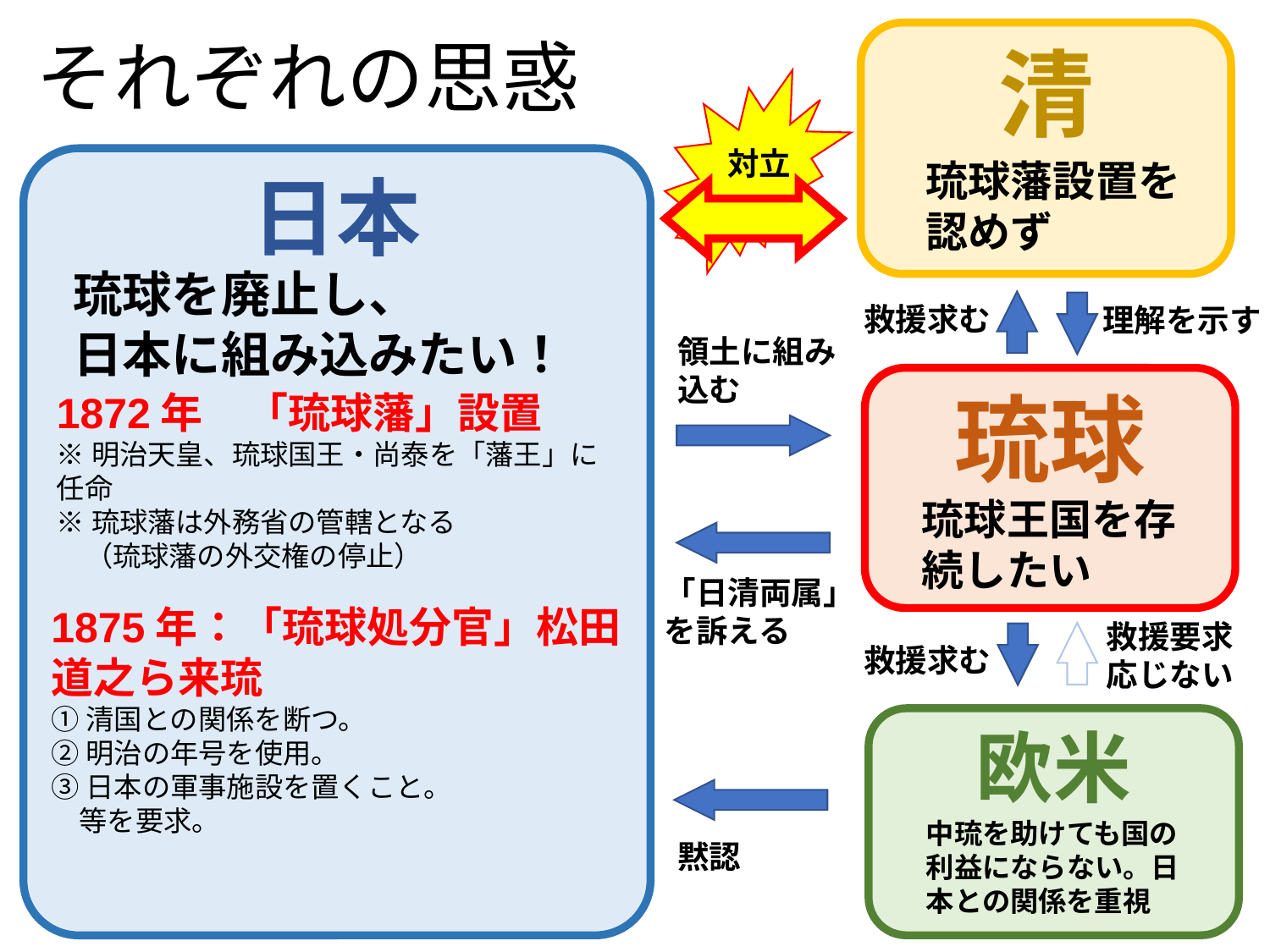

清
# それぞれの思惑

対立

琉球藩設置を認めず
日本
琉球を廃止し、
日本に組み込みたい！
救援求む

理解を示す

領土に組み込む

琉球
1872年　「琉球藩」設置
※明治天皇、琉球国王・尚泰を「藩王」に任命
※琉球藩は外務省の管轄となる
　（琉球藩の外交権の停止）
琉球王国を存続したい

「日清両属」を訴える
1875年：「琉球処分官」松田道之ら来琉
①清国との関係を断つ。
②明治の年号を使用。
③日本の軍事施設を置くこと。
　等を要求。
救援要求応じない

救援求む
欧米

黙認
中琉を助けても国の利益にならない。日本との関係を重視